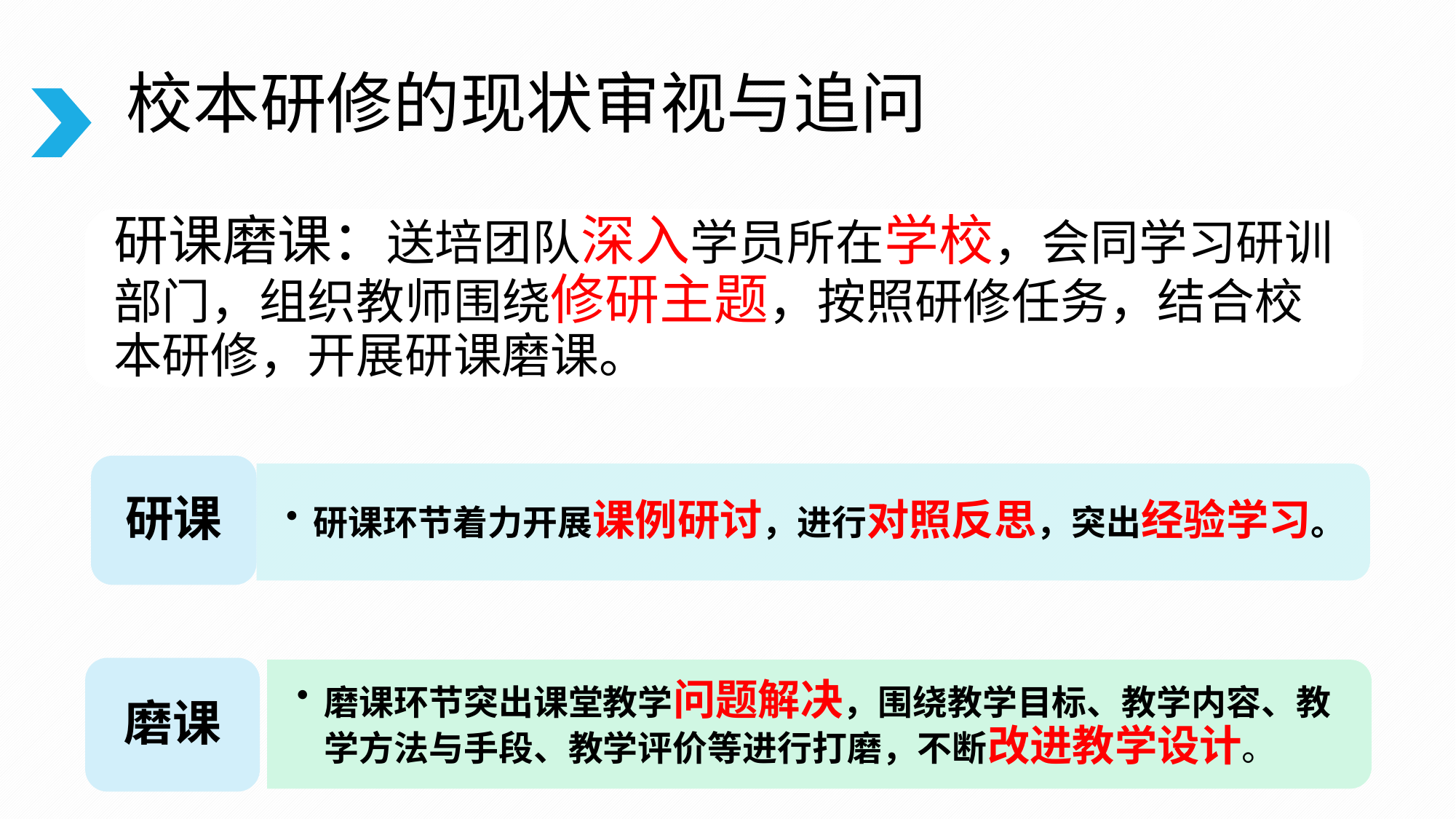

校本研修的现状审视与追问

研课磨课：送培团队深入学员所在学校，会同学习研训部门，组织教师围绕修研主题，按照研修任务，结合校本研修，开展研课磨课。

研课

研课环节着力开展课例研讨，进行对照反思，突出经验学习。

磨课

磨课环节突出课堂教学问题解决，围绕教学目标、教学内容、教学方法与手段、教学评价等进行打磨，不断改进教学设计。